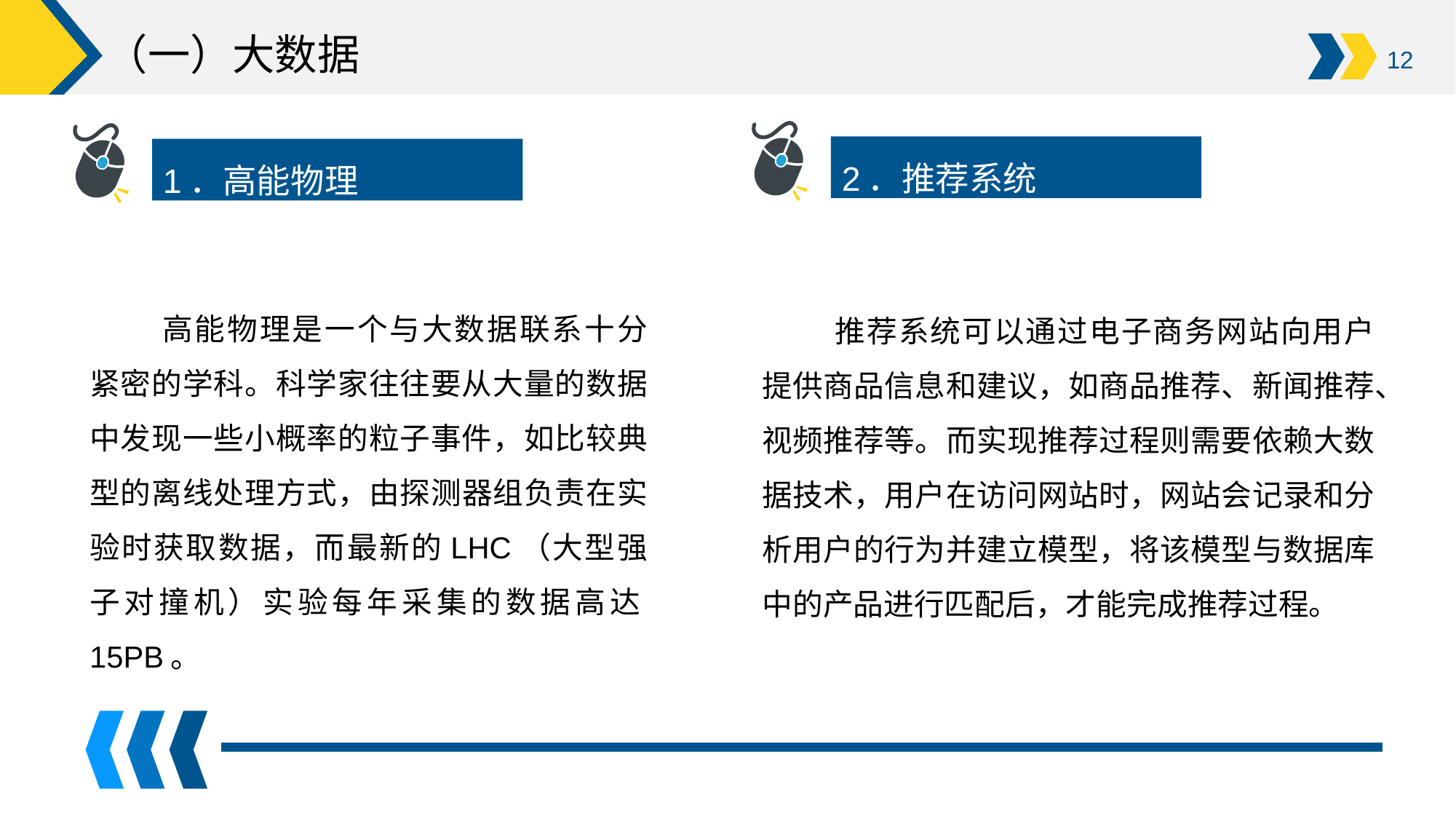

# （一）大数据

2．推荐系统
1．高能物理
高能物理是一个与大数据联系十分紧密的学科。科学家往往要从大量的数据中发现一些小概率的粒子事件，如比较典型的离线处理方式，由探测器组负责在实验时获取数据，而最新的LHC（大型强子对撞机）实验每年采集的数据高达15PB。
推荐系统可以通过电子商务网站向用户提供商品信息和建议，如商品推荐、新闻推荐、视频推荐等。而实现推荐过程则需要依赖大数据技术，用户在访问网站时，网站会记录和分析用户的行为并建立模型，将该模型与数据库中的产品进行匹配后，才能完成推荐过程。